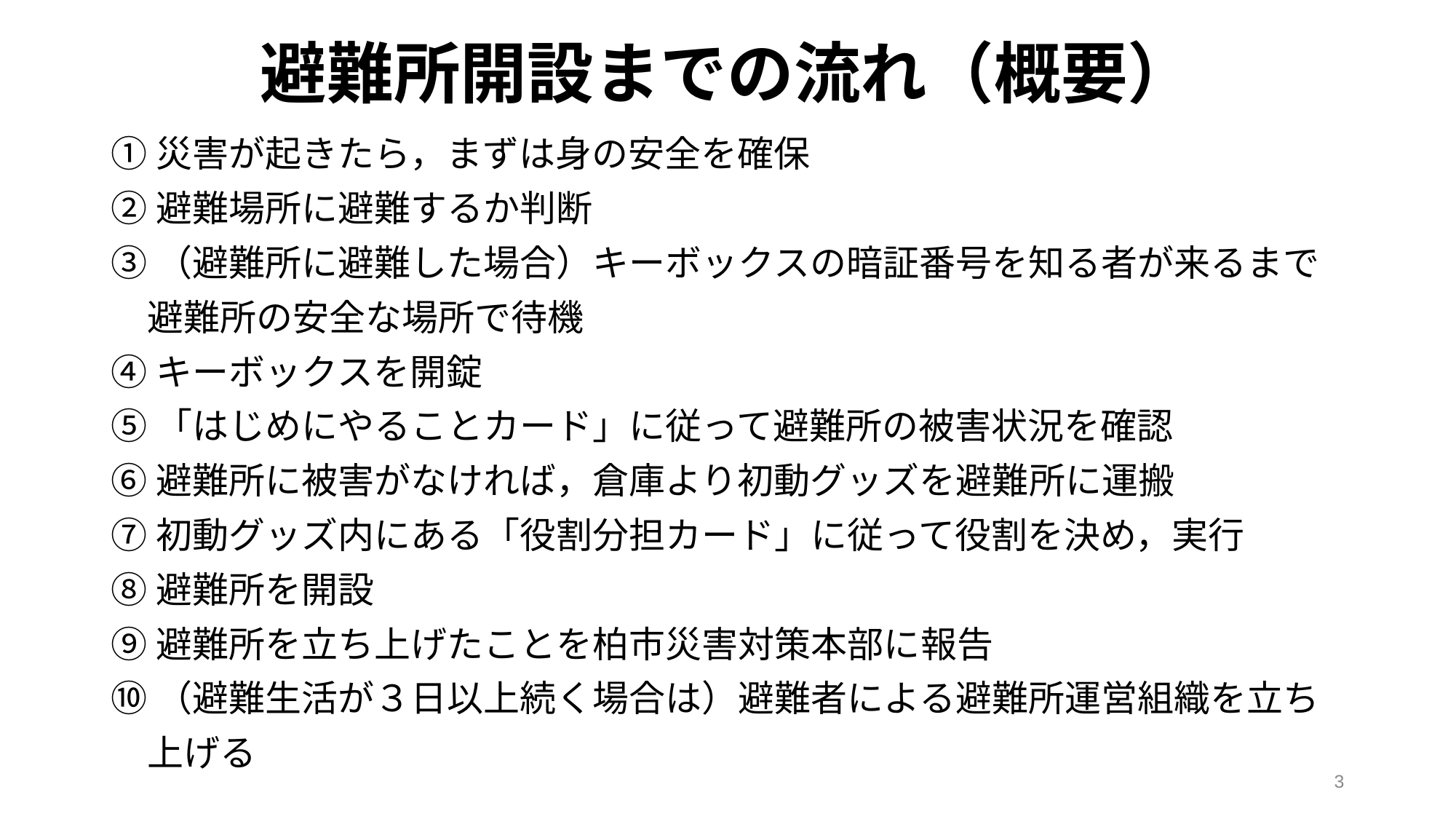

# 避難所開設までの流れ（概要）
①災害が起きたら，まずは身の安全を確保
②避難場所に避難するか判断
③（避難所に避難した場合）キーボックスの暗証番号を知る者が来るまで
　避難所の安全な場所で待機
④キーボックスを開錠
⑤「はじめにやることカード」に従って避難所の被害状況を確認
⑥避難所に被害がなければ，倉庫より初動グッズを避難所に運搬
⑦初動グッズ内にある「役割分担カード」に従って役割を決め，実行
⑧避難所を開設
⑨避難所を立ち上げたことを柏市災害対策本部に報告
⑩（避難生活が３日以上続く場合は）避難者による避難所運営組織を立ち
　上げる

3